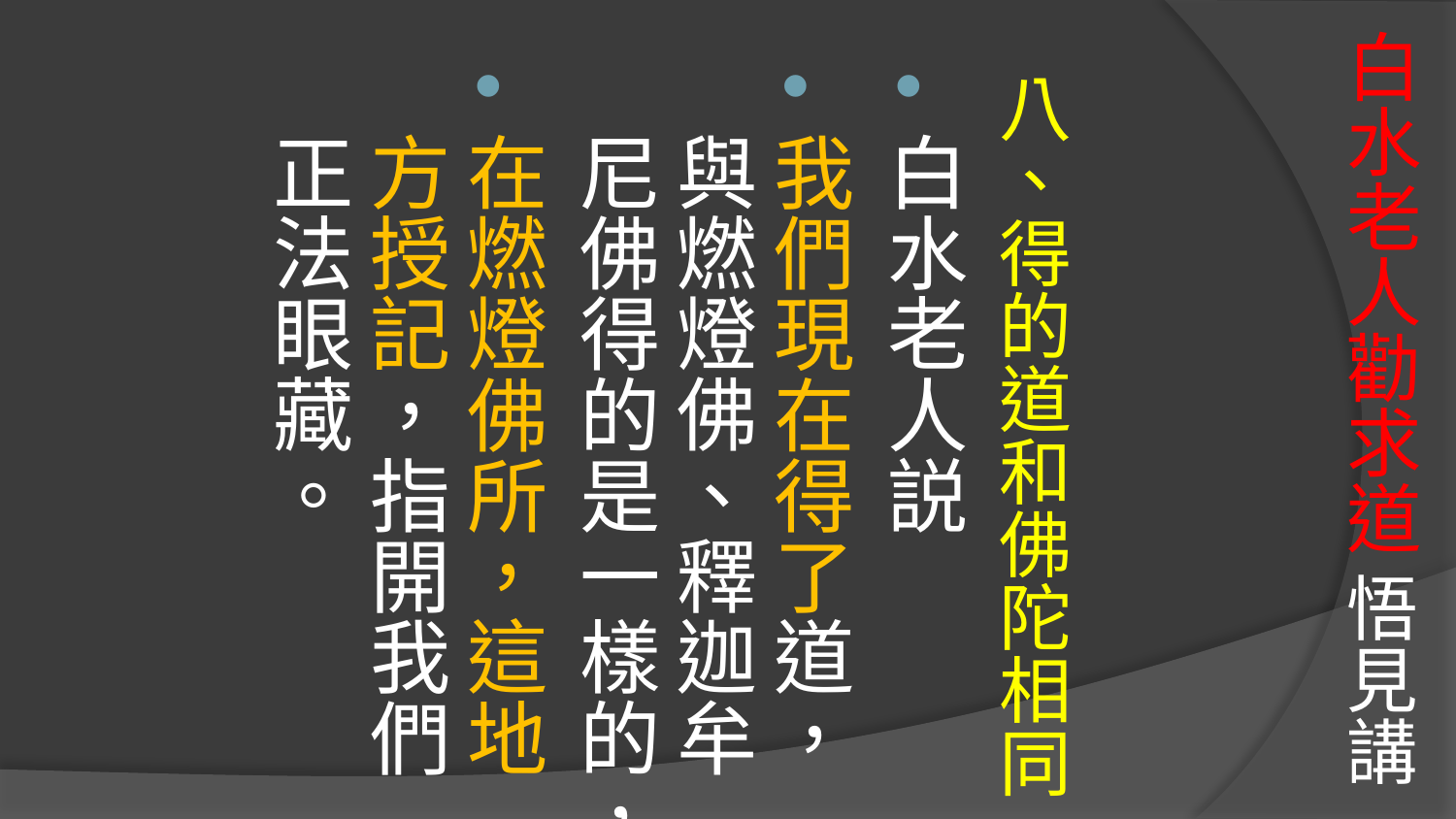

# 白水老人勸求道 悟見講
八、得的道和佛陀相同
白水老人説
我們現在得了道，與燃燈佛、釋迦牟尼佛得的是一樣的，
在燃燈佛所，這地方授記，指開我們正法眼藏。